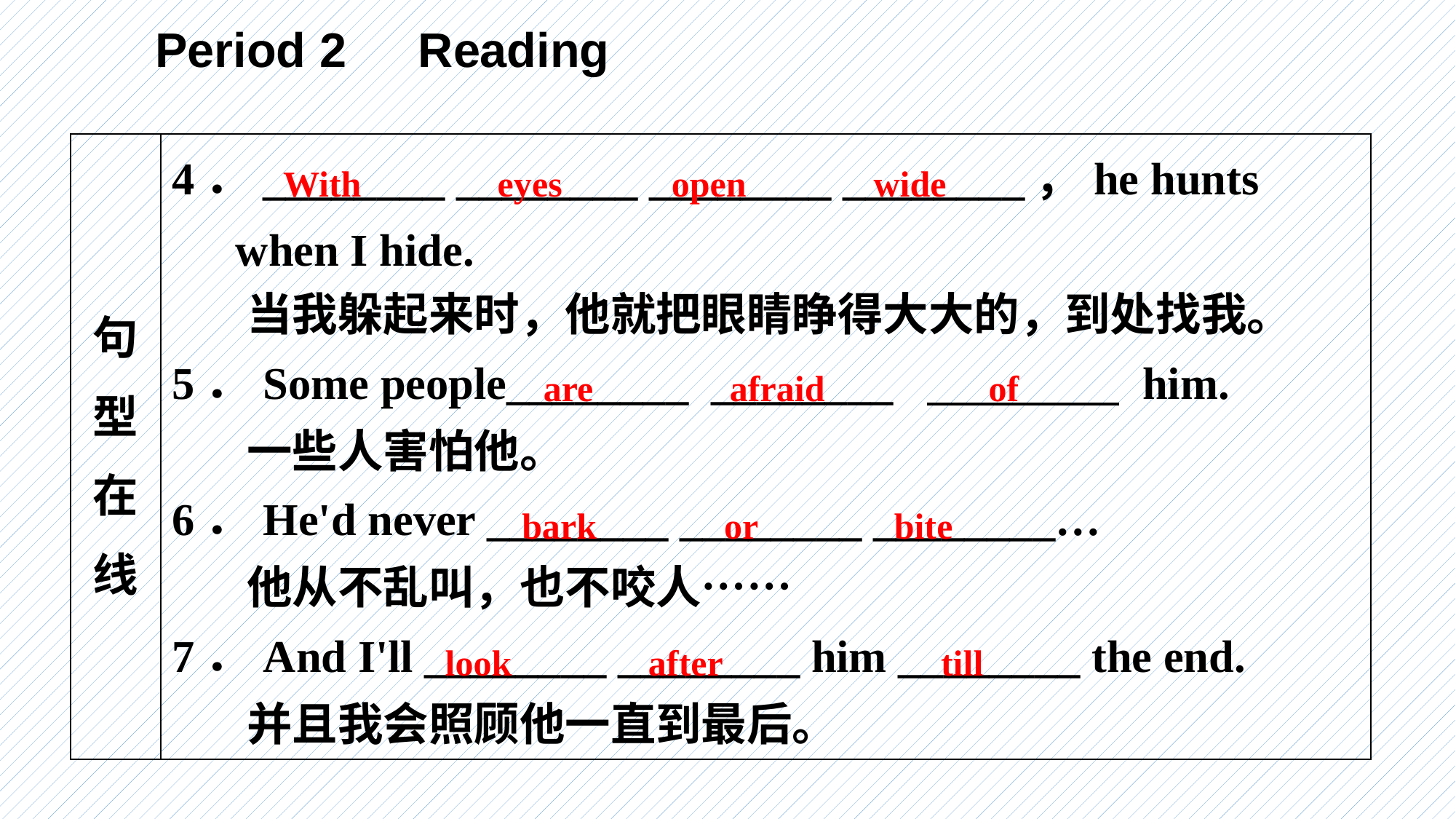

Period 2　Reading
| 句 型 在 线 | 4．\_\_\_\_\_\_\_\_ \_\_\_\_\_\_\_\_ \_\_\_\_\_\_\_\_ \_\_\_\_\_\_\_\_，he hunts when I hide. 当我躲起来时，他就把眼睛睁得大大的，到处找我。 5．Some people\_\_\_\_\_\_\_\_ \_\_\_\_\_\_\_\_ 　　　 　 him. 一些人害怕他。 6．He'd never \_\_\_\_\_\_\_\_ \_\_\_\_\_\_\_\_ \_\_\_\_\_\_\_\_… 他从不乱叫，也不咬人…… 7．And I'll \_\_\_\_\_\_\_\_ \_\_\_\_\_\_\_\_ him \_\_\_\_\_\_\_\_ the end. 并且我会照顾他一直到最后。 |
| --- | --- |
With               eyes            open              wide

are               afraid                  of
bark              or               bite
look               after                        till